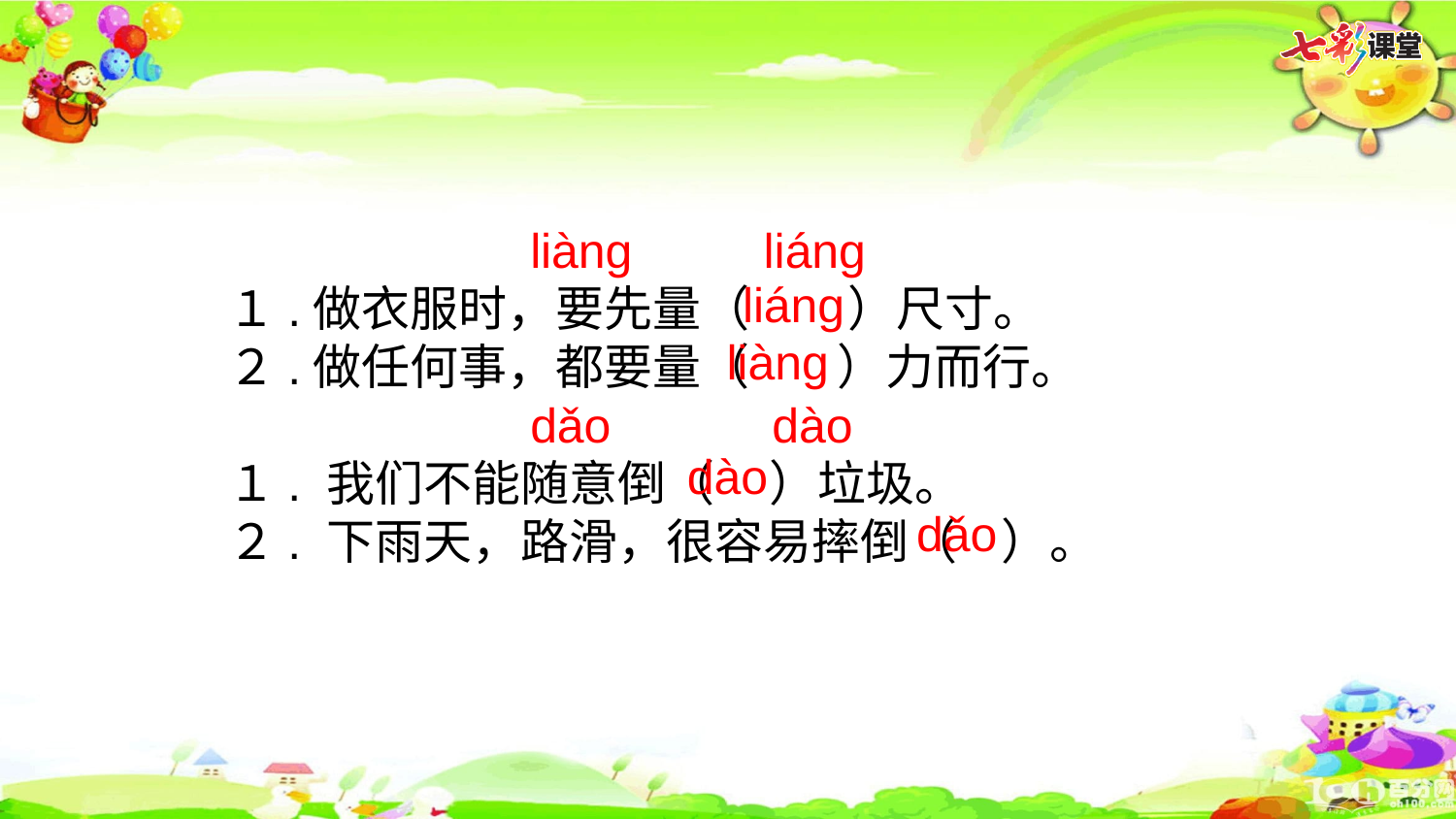

liàng　　 liáng
１.做衣服时，要先量（         ）尺寸。
２.做任何事，都要量（        ）力而行。
　　　　　　dǎo   　　dào
１. 我们不能随意倒（     ）垃圾。
２. 下雨天，路滑，很容易摔倒（    ）。

liáng
liàng
 dào
 dǎo